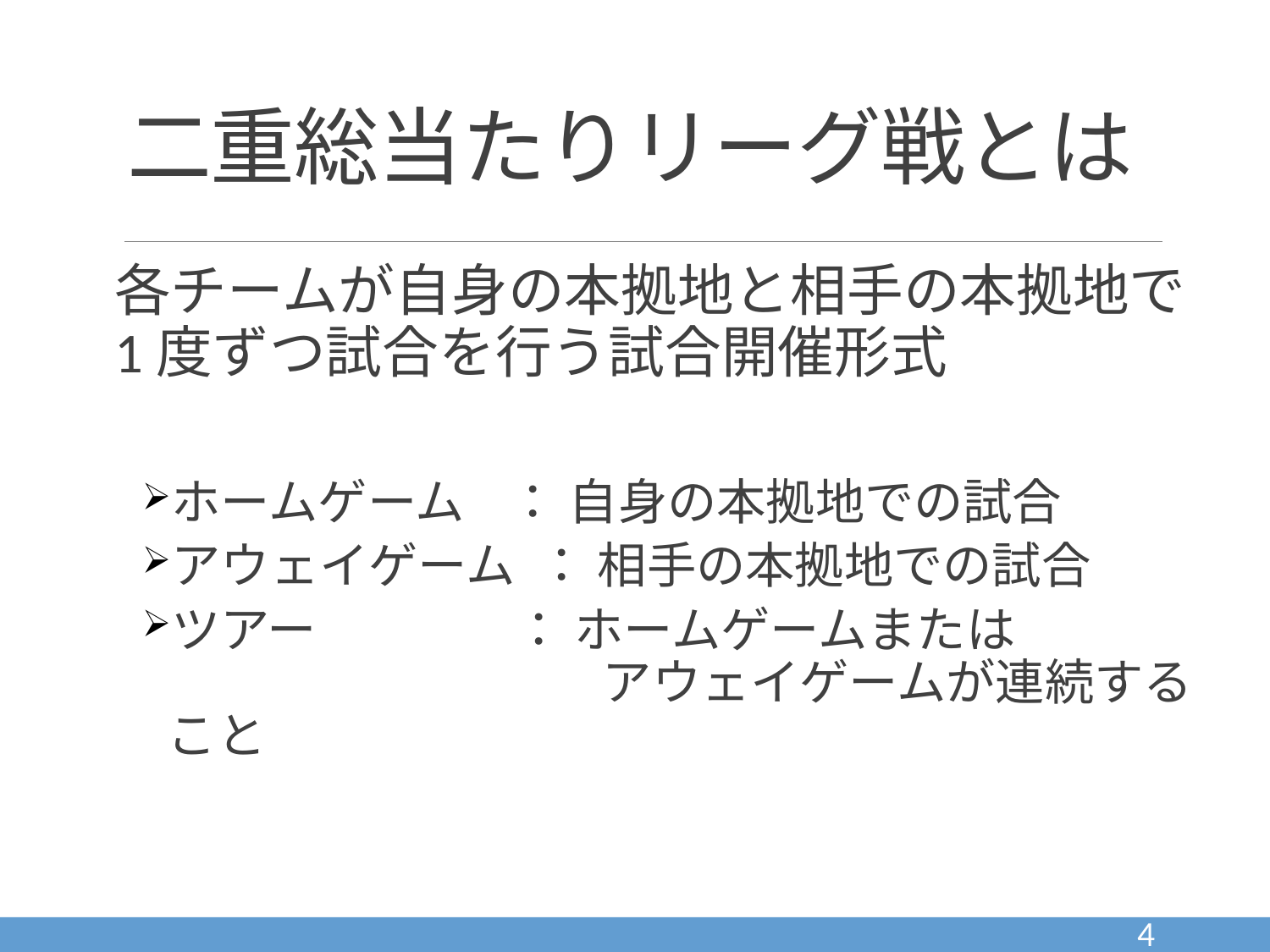

# 二重総当たりリーグ戦とは
各チームが自身の本拠地と相手の本拠地で
1度ずつ試合を行う試合開催形式

ホームゲーム    ： 自身の本拠地での試合
アウェイゲーム  ： 相手の本拠地での試合
ツアー                  ： ホームゲームまたは
		           　 アウェイゲームが連続すること

4